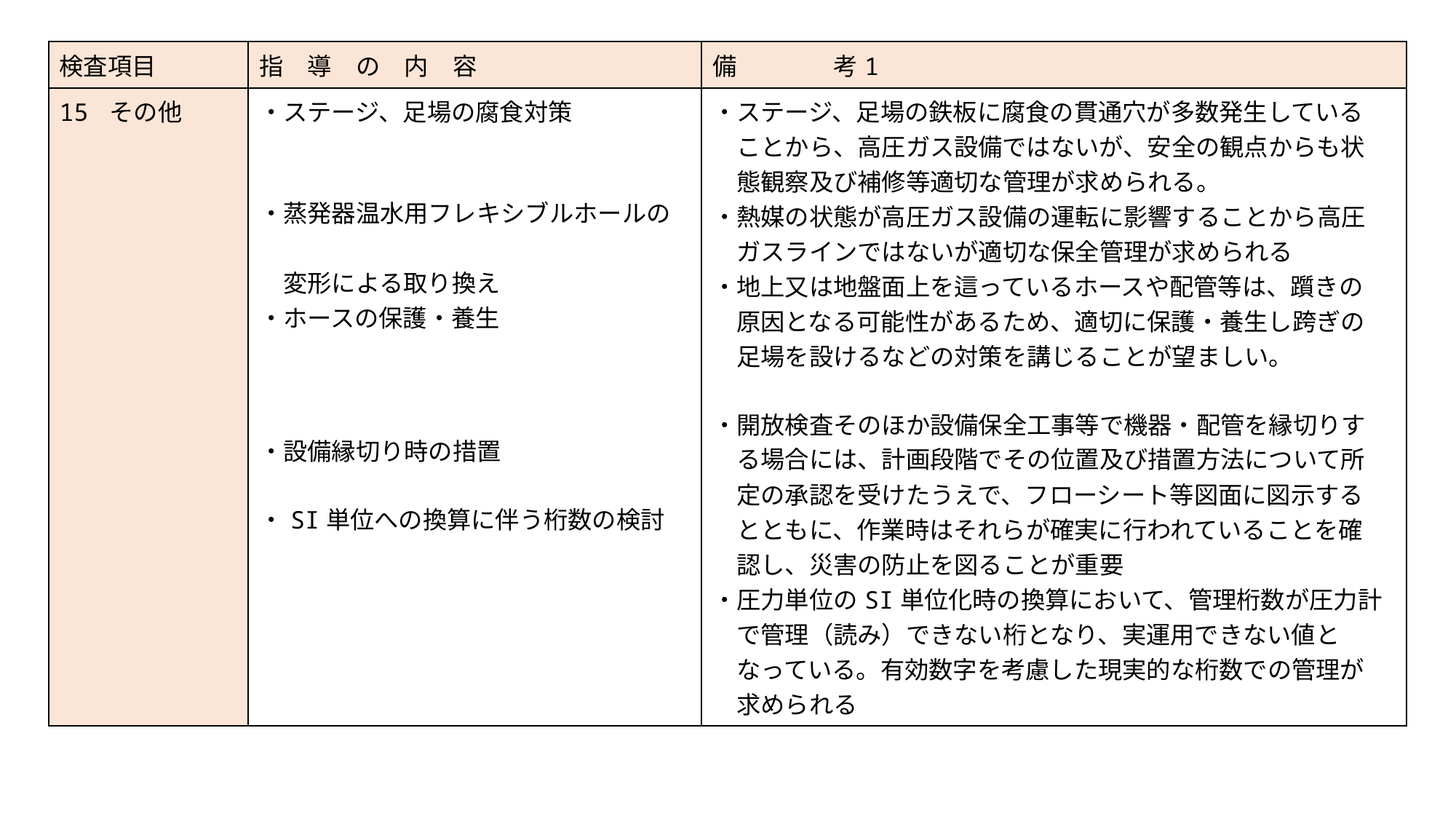

| 検査項目 | 指　導　の　内　容 | 備　　　　考1 |
| --- | --- | --- |
| 15 その他 | ・ステージ、足場の腐食対策 ・蒸発器温水用フレキシブルホールの　 　変形による取り換え ・ホースの保護・養生 ・設備縁切り時の措置 ・SI単位への換算に伴う桁数の検討 | ・ステージ、足場の鉄板に腐食の貫通穴が多数発生している 　ことから、高圧ガス設備ではないが、安全の観点からも状 　態観察及び補修等適切な管理が求められる。 ・熱媒の状態が高圧ガス設備の運転に影響することから高圧 　ガスラインではないが適切な保全管理が求められる ・地上又は地盤面上を這っているホースや配管等は、躓きの 　原因となる可能性があるため、適切に保護・養生し跨ぎの 　足場を設けるなどの対策を講じることが望ましい。 ・開放検査そのほか設備保全工事等で機器・配管を縁切りす 　る場合には、計画段階でその位置及び措置方法について所 　定の承認を受けたうえで、フローシート等図面に図示する 　とともに、作業時はそれらが確実に行われていることを確 　認し、災害の防止を図ることが重要 ・圧力単位のSI単位化時の換算において、管理桁数が圧力計 　で管理（読み）できない桁となり、実運用できない値と 　なっている。有効数字を考慮した現実的な桁数での管理が 　求められる |